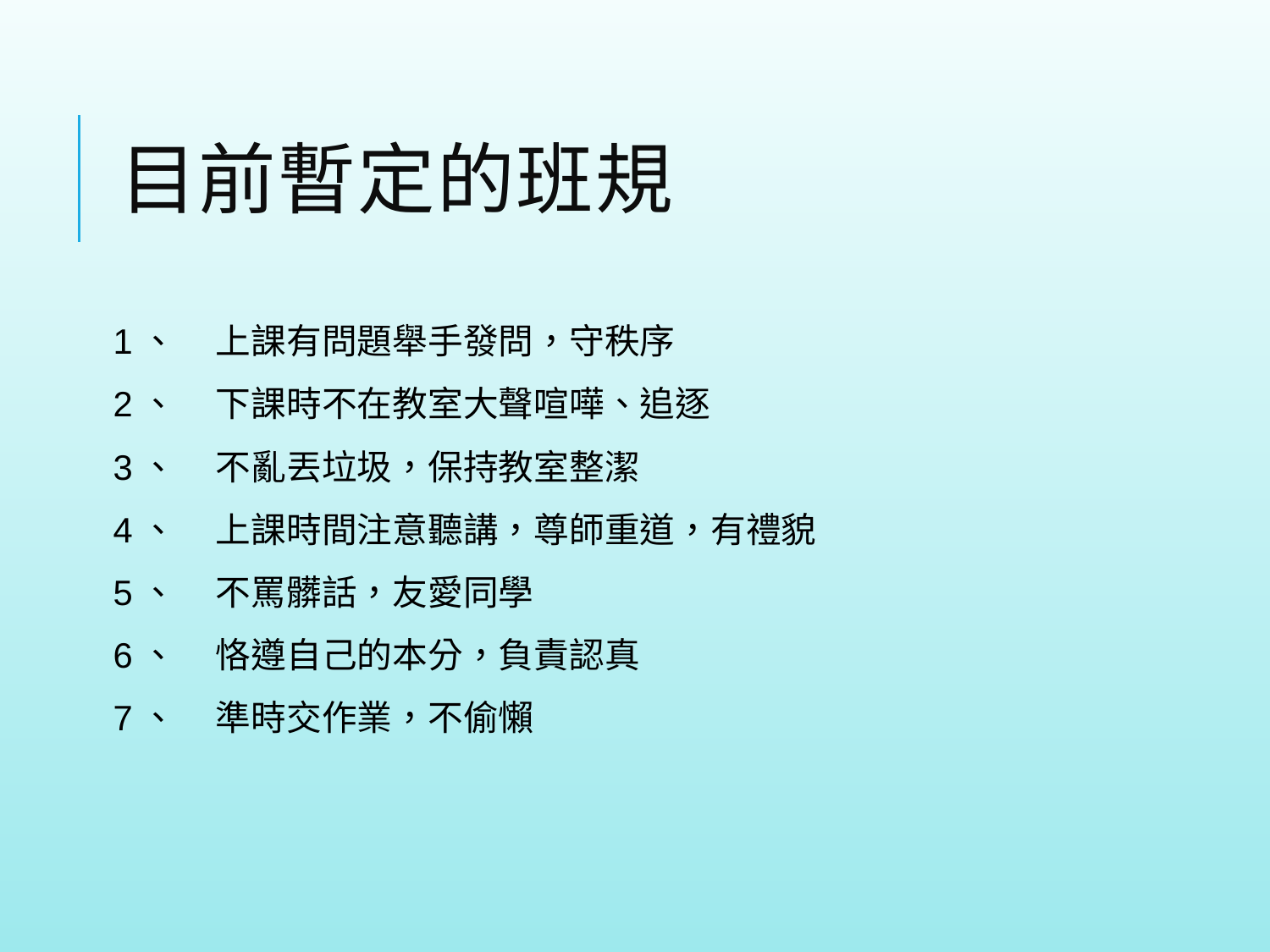

# 目前暫定的班規
1、     上課有問題舉手發問，守秩序
2、     下課時不在教室大聲喧嘩、追逐
3、     不亂丟垃圾，保持教室整潔
4、     上課時間注意聽講，尊師重道，有禮貌
5、     不罵髒話，友愛同學
6、     恪遵自己的本分，負責認真
7、     準時交作業，不偷懶